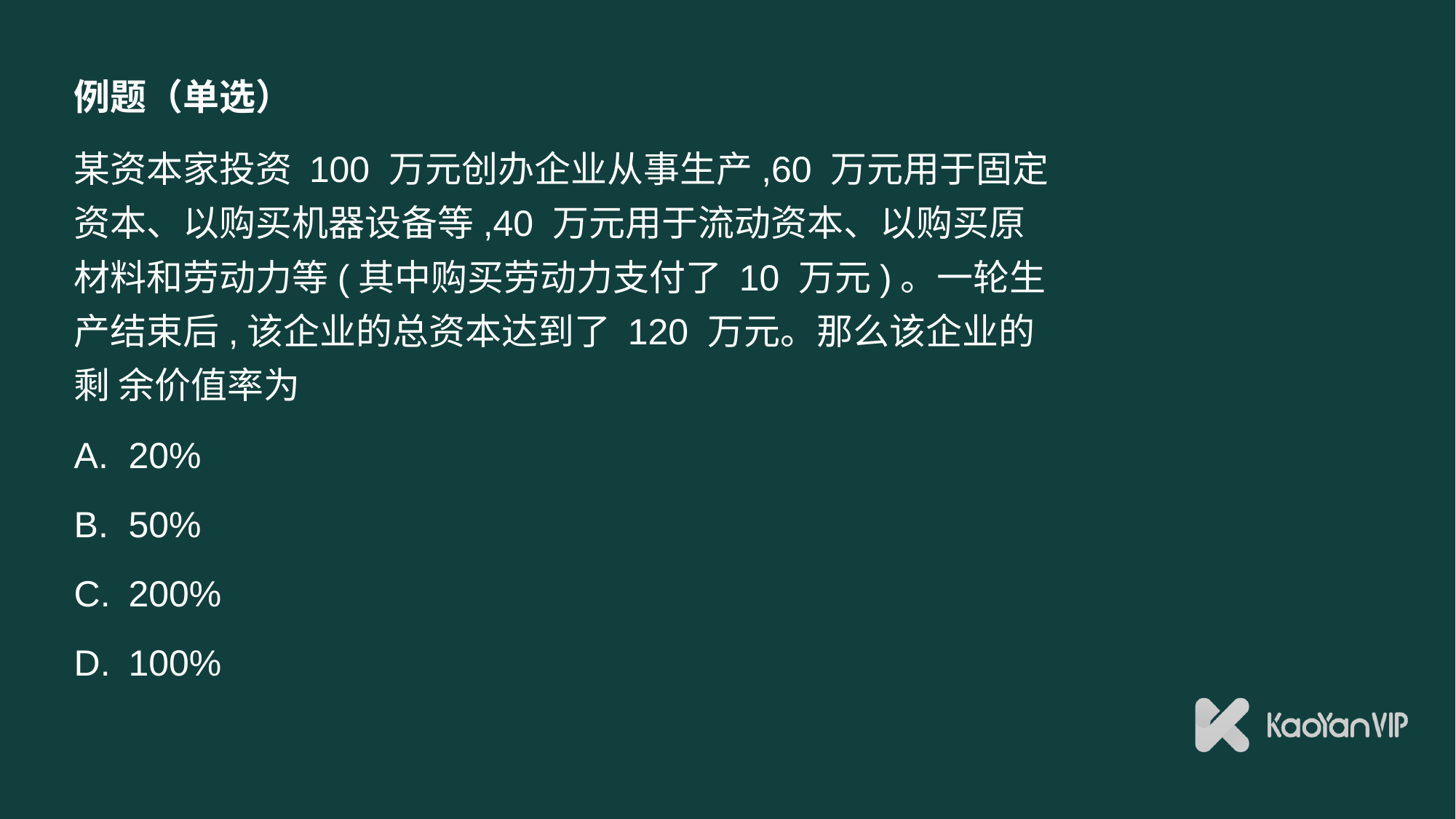

# 例题（单选）
某资本家投资 100 万元创办企业从事生产,60 万元用于固定资本、以购买机器设备等,40 万元用于流动资本、以购买原 材料和劳动力等(其中购买劳动力支付了 10 万元)。一轮生产结束后,该企业的总资本达到了 120 万元。那么该企业的剩 余价值率为
20%
50%
200%
100%